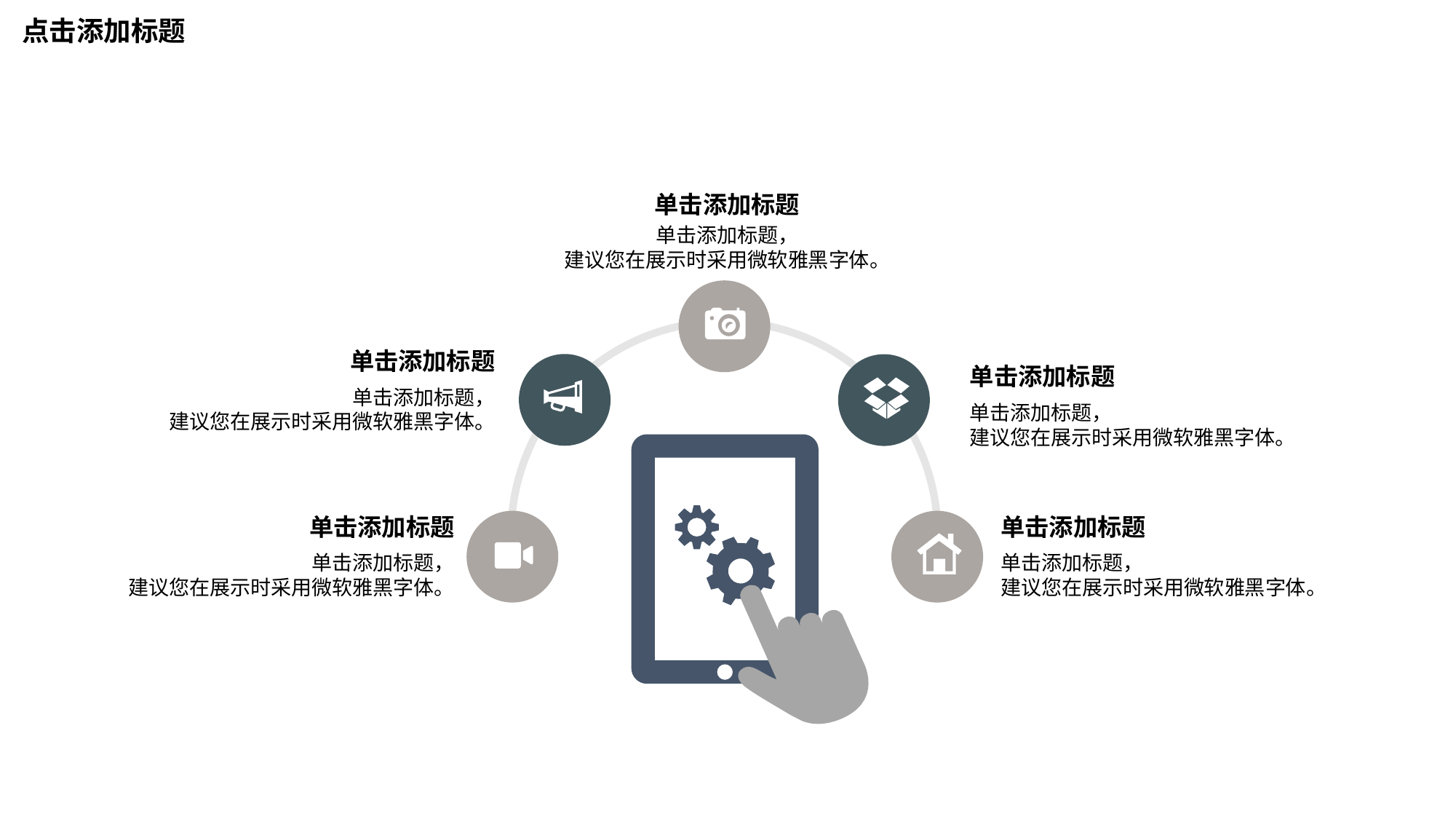

点击添加标题
单击添加标题
单击添加标题，
建议您在展示时采用微软雅黑字体。

单击添加标题
单击添加标题

单击添加标题，
建议您在展示时采用微软雅黑字体。

单击添加标题，
建议您在展示时采用微软雅黑字体。

单击添加标题
单击添加标题

单击添加标题，
建议您在展示时采用微软雅黑字体。
单击添加标题，
建议您在展示时采用微软雅黑字体。